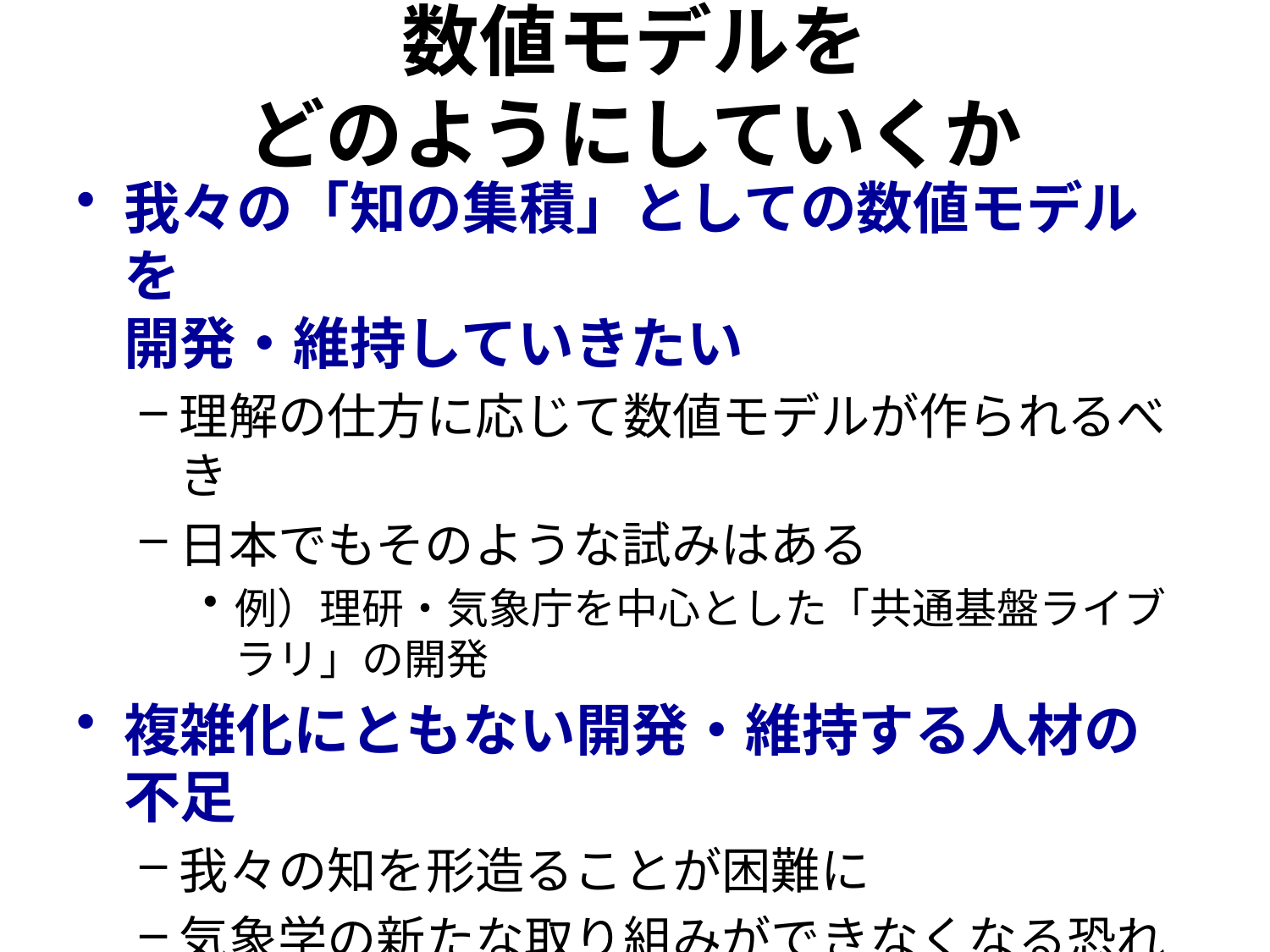

# 数値モデルを どのようにしていくか
我々の「知の集積」としての数値モデルを
開発・維持していきたい
理解の仕方に応じて数値モデルが作られるべき
日本でもそのような試みはある
例）理研・気象庁を中心とした「共通基盤ライブラリ」の開発
複雑化にともない開発・維持する人材の不足
我々の知を形造ることが困難に
気象学の新たな取り組みができなくなる恐れ